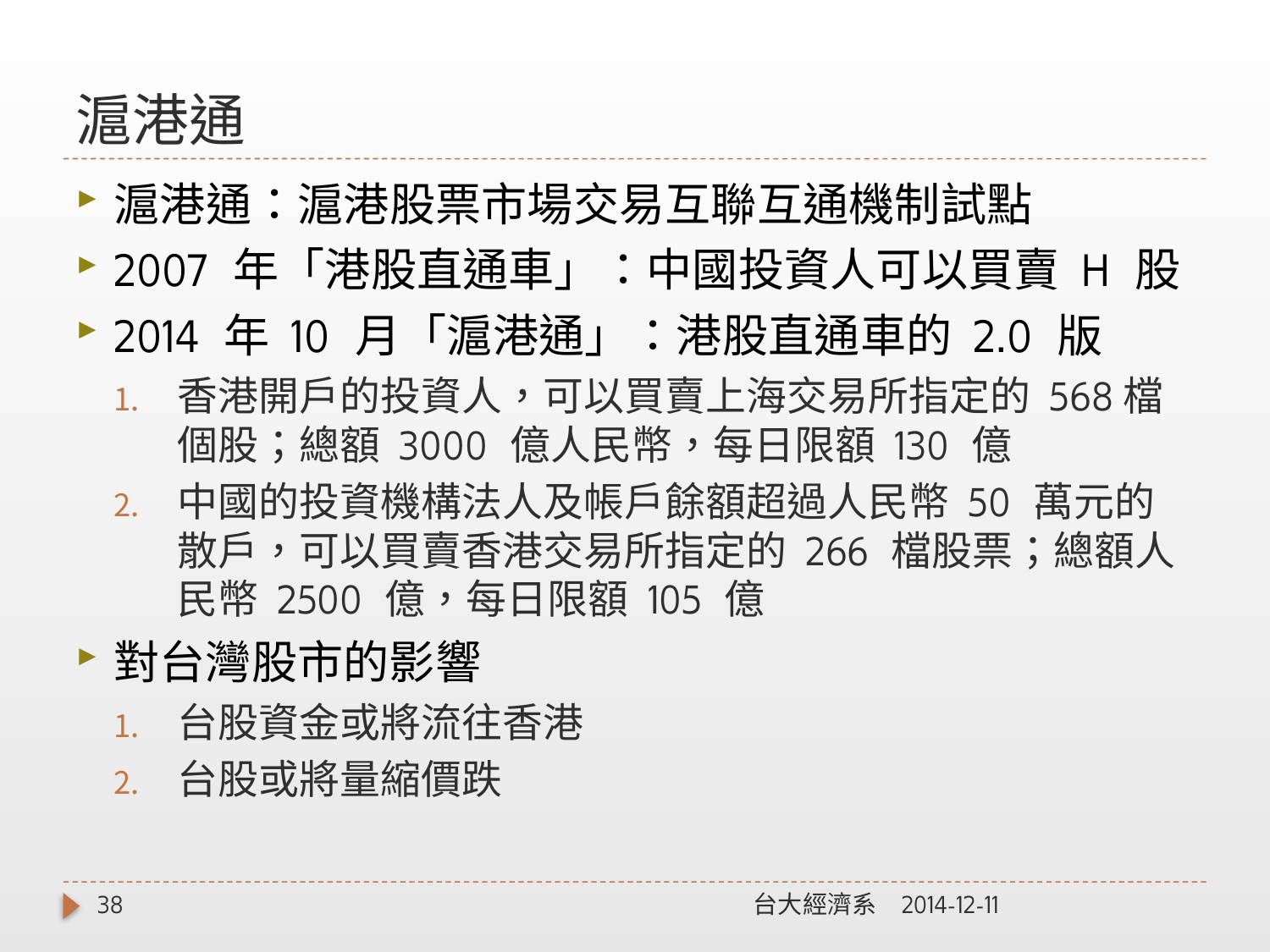

# 滬港通
滬港通：滬港股票市場交易互聯互通機制試點
2007 年「港股直通車」：中國投資人可以買賣 H 股
2014 年 10 月「滬港通」：港股直通車的 2.0 版
香港開戶的投資人，可以買賣上海交易所指定的 568檔個股；總額 3000 億人民幣，每日限額 130 億
中國的投資機構法人及帳戶餘額超過人民幣 50 萬元的散戶，可以買賣香港交易所指定的 266 檔股票；總額人民幣 2500 億，每日限額 105 億
對台灣股市的影響
台股資金或將流往香港
台股或將量縮價跌

38
台大經濟系
2014-12-11